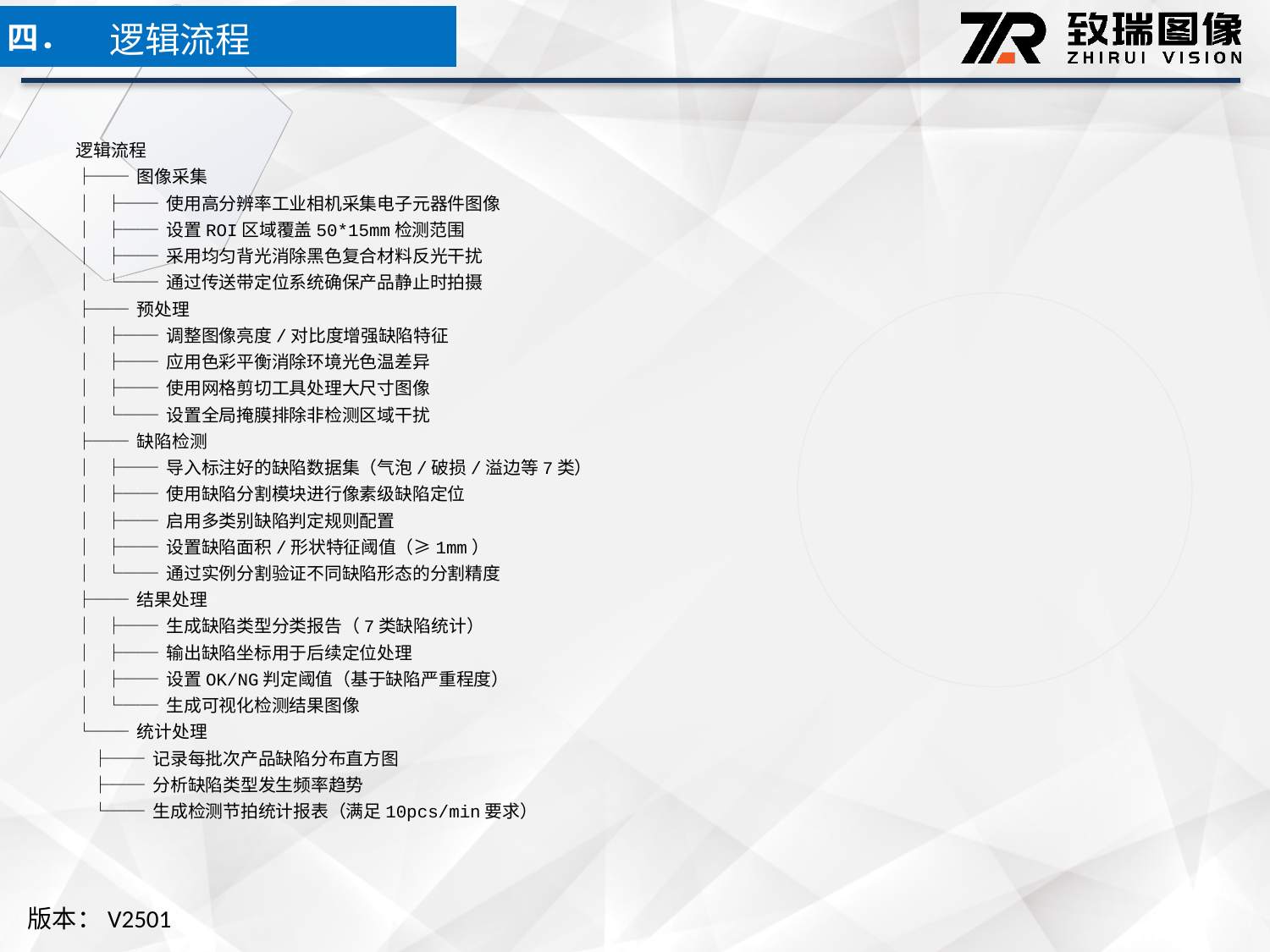

逻辑流程
四．

逻辑流程
├── 图像采集
│   ├── 使用高分辨率工业相机采集电子元器件图像
│   ├── 设置ROI区域覆盖50*15mm检测范围
│   ├── 采用均匀背光消除黑色复合材料反光干扰
│   └── 通过传送带定位系统确保产品静止时拍摄
├── 预处理
│   ├── 调整图像亮度/对比度增强缺陷特征
│   ├── 应用色彩平衡消除环境光色温差异
│   ├── 使用网格剪切工具处理大尺寸图像
│   └── 设置全局掩膜排除非检测区域干扰
├── 缺陷检测
│   ├── 导入标注好的缺陷数据集（气泡/破损/溢边等7类）
│   ├── 使用缺陷分割模块进行像素级缺陷定位
│   ├── 启用多类别缺陷判定规则配置
│   ├── 设置缺陷面积/形状特征阈值（≥1mm）
│   └── 通过实例分割验证不同缺陷形态的分割精度
├── 结果处理
│   ├── 生成缺陷类型分类报告（7类缺陷统计）
│   ├── 输出缺陷坐标用于后续定位处理
│   ├── 设置OK/NG判定阈值（基于缺陷严重程度）
│   └── 生成可视化检测结果图像
└── 统计处理
    ├── 记录每批次产品缺陷分布直方图
    ├── 分析缺陷类型发生频率趋势
    └── 生成检测节拍统计报表（满足10pcs/min要求）